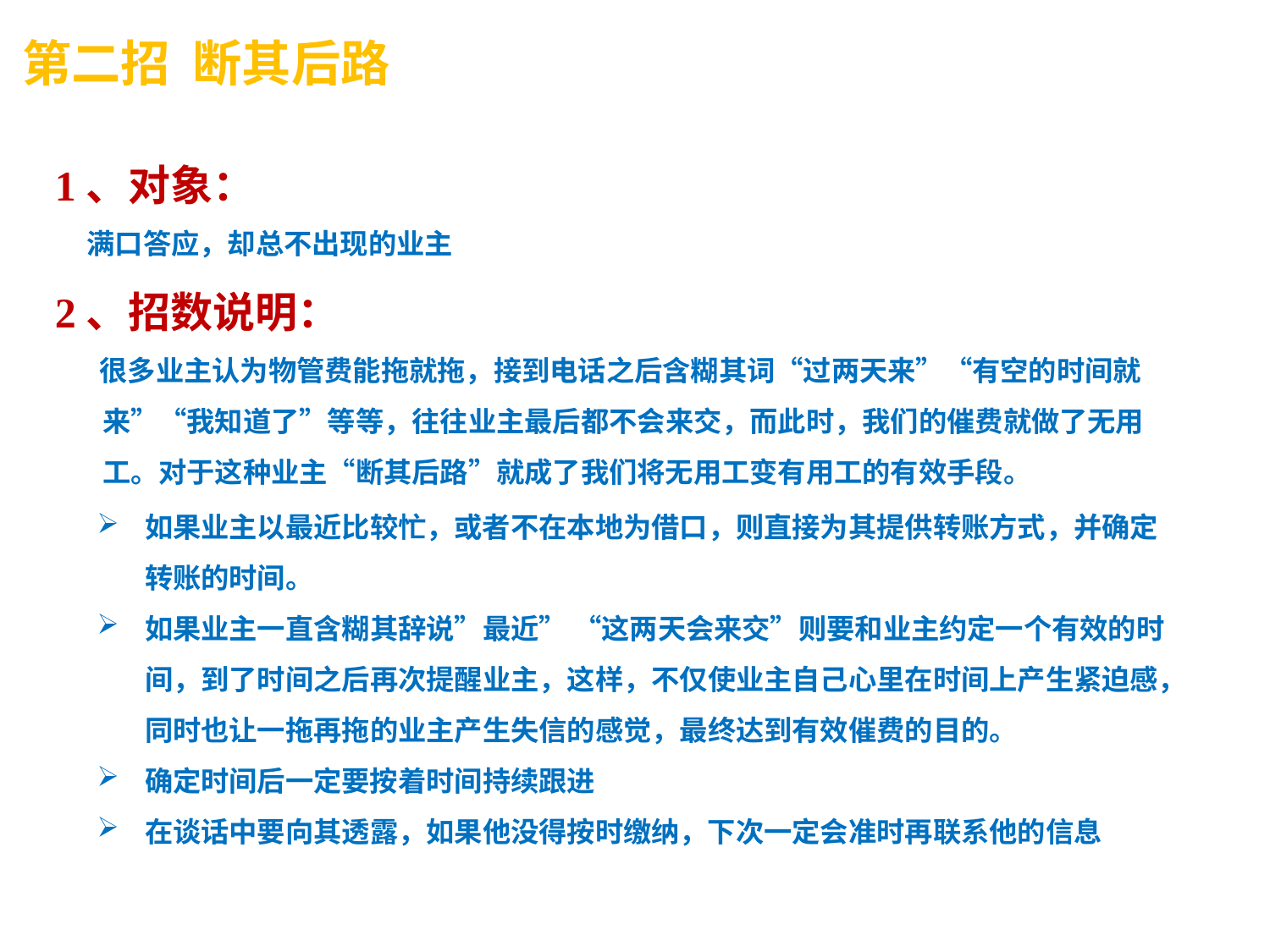

第二招  断其后路
1、对象：
    满口答应，却总不出现的业主
2、招数说明：
      很多业主认为物管费能拖就拖，接到电话之后含糊其词“过两天来”“有空的时间就来”“我知道了”等等，往往业主最后都不会来交，而此时，我们的催费就做了无用工。对于这种业主“断其后路”就成了我们将无用工变有用工的有效手段。
如果业主以最近比较忙，或者不在本地为借口，则直接为其提供转账方式，并确定转账的时间。
如果业主一直含糊其辞说”最近” “这两天会来交”则要和业主约定一个有效的时间，到了时间之后再次提醒业主，这样，不仅使业主自己心里在时间上产生紧迫感，同时也让一拖再拖的业主产生失信的感觉，最终达到有效催费的目的。
确定时间后一定要按着时间持续跟进
在谈话中要向其透露，如果他没得按时缴纳，下次一定会准时再联系他的信息